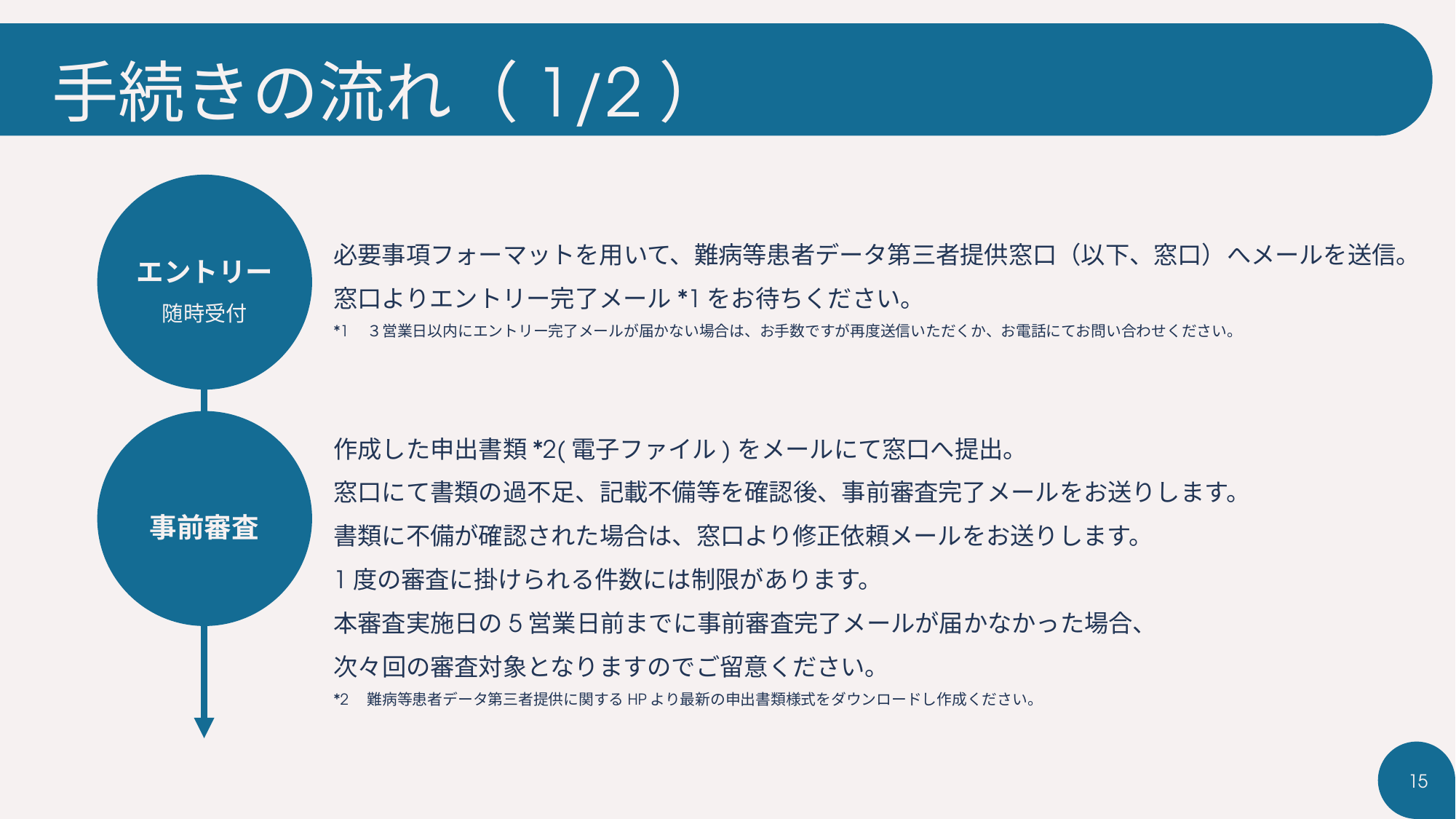

# 手続きの流れ（1/2）

必要事項フォーマットを用いて、難病等患者データ第三者提供窓口（以下、窓口）へメールを送信。
窓口よりエントリー完了メール*1をお待ちください。
*1　３営業日以内にエントリー完了メールが届かない場合は、お手数ですが再度送信いただくか、お電話にてお問い合わせください。
エントリー
随時受付
作成した申出書類*2(電子ファイル)をメールにて窓口へ提出。
窓口にて書類の過不足、記載不備等を確認後、事前審査完了メールをお送りします。
書類に不備が確認された場合は、窓口より修正依頼メールをお送りします。
1度の審査に掛けられる件数には制限があります。
本審査実施日の5営業日前までに事前審査完了メールが届かなかった場合、
次々回の審査対象となりますのでご留意ください。
*2　難病等患者データ第三者提供に関するHPより最新の申出書類様式をダウンロードし作成ください。

事前審査
15